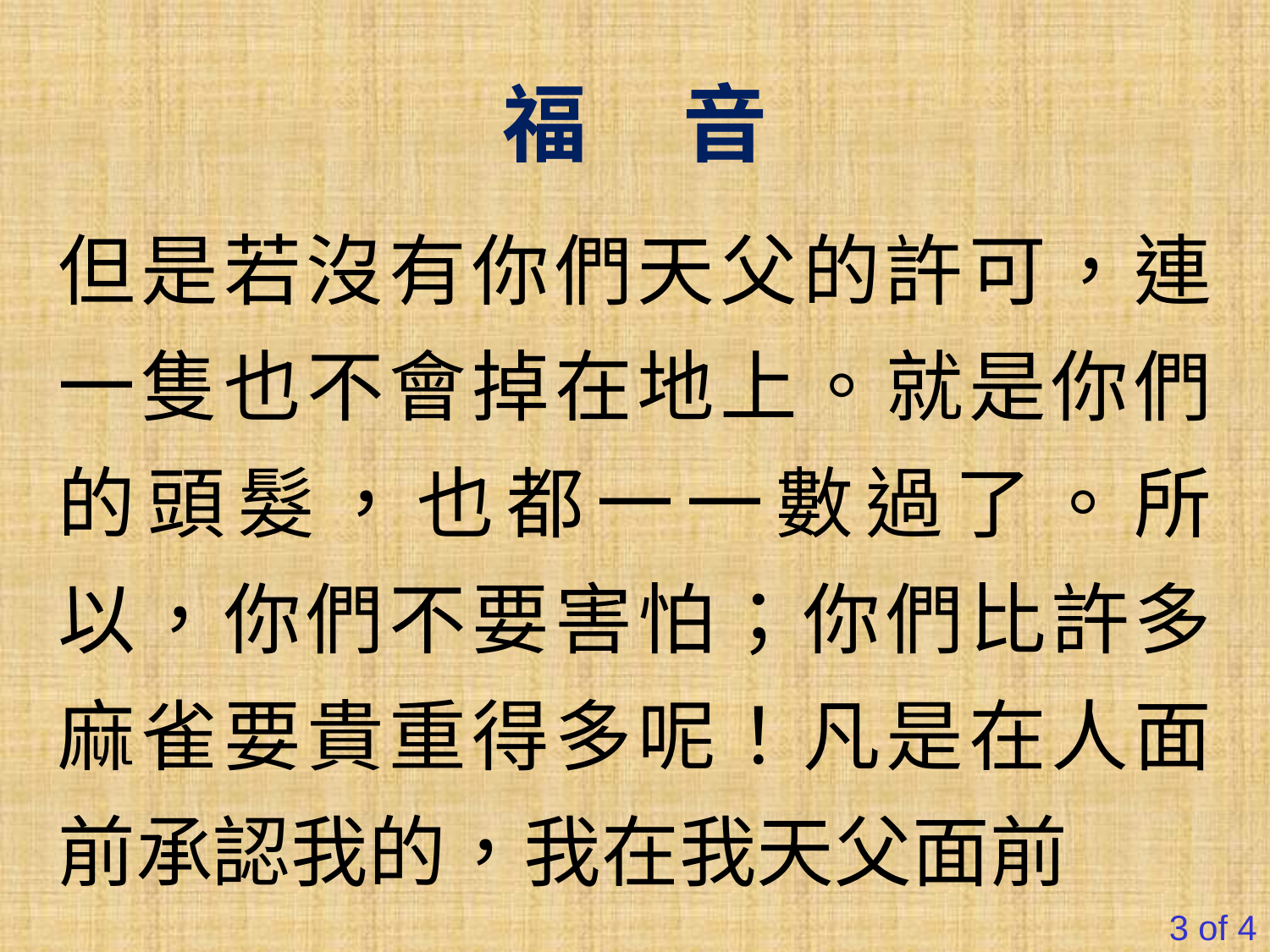

福     音

但是若沒有你們天父的許可，連一隻也不會掉在地上。就是你們的頭髮，也都一一數過了。所以，你們不要害怕；你們比許多麻雀要貴重得多呢！凡是在人面前承認我的，我在我天父面前
3 of 4